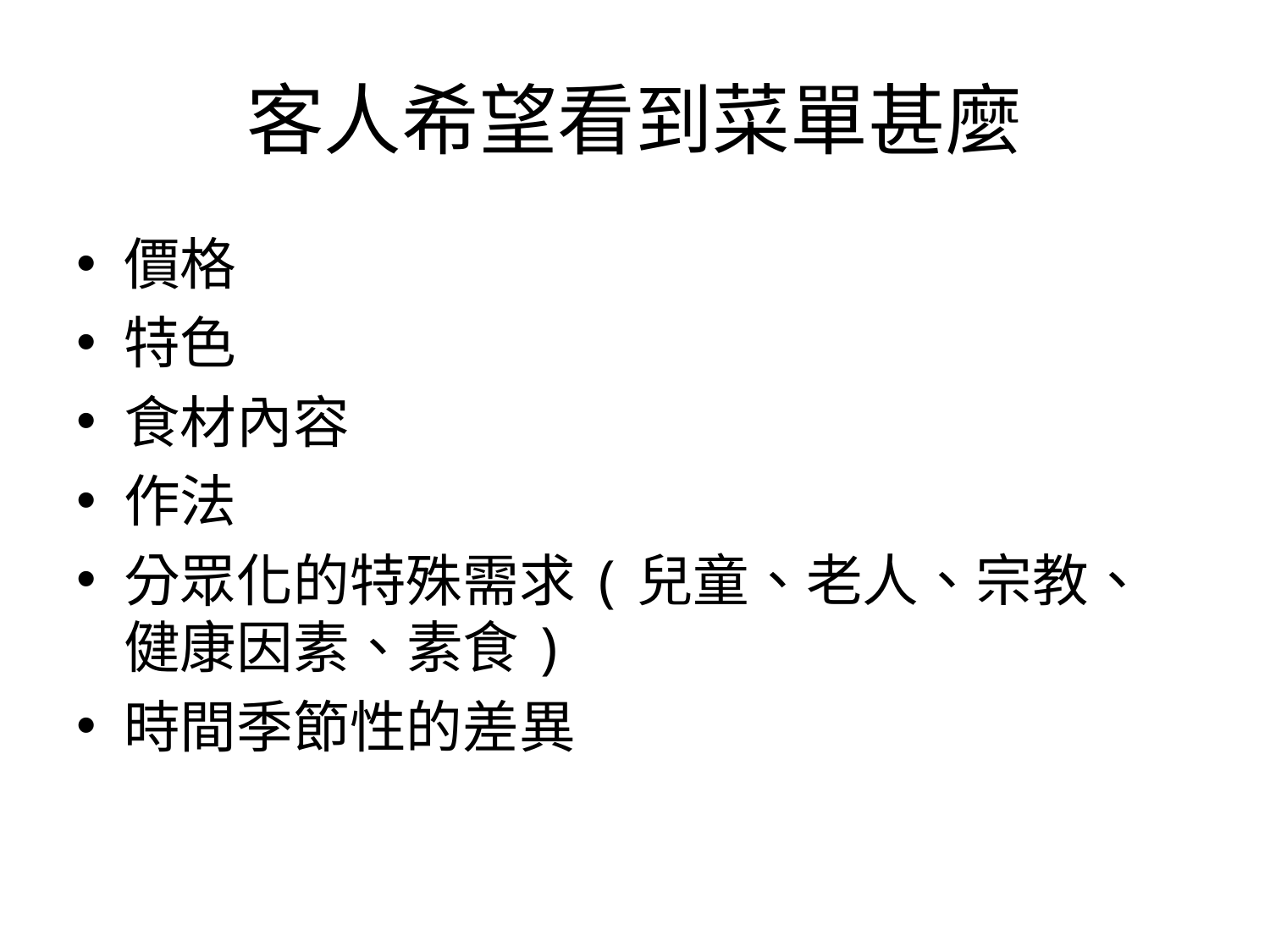

# 客人希望看到菜單甚麼
價格
特色
食材內容
作法
分眾化的特殊需求(兒童、老人、宗教、健康因素、素食)
時間季節性的差異